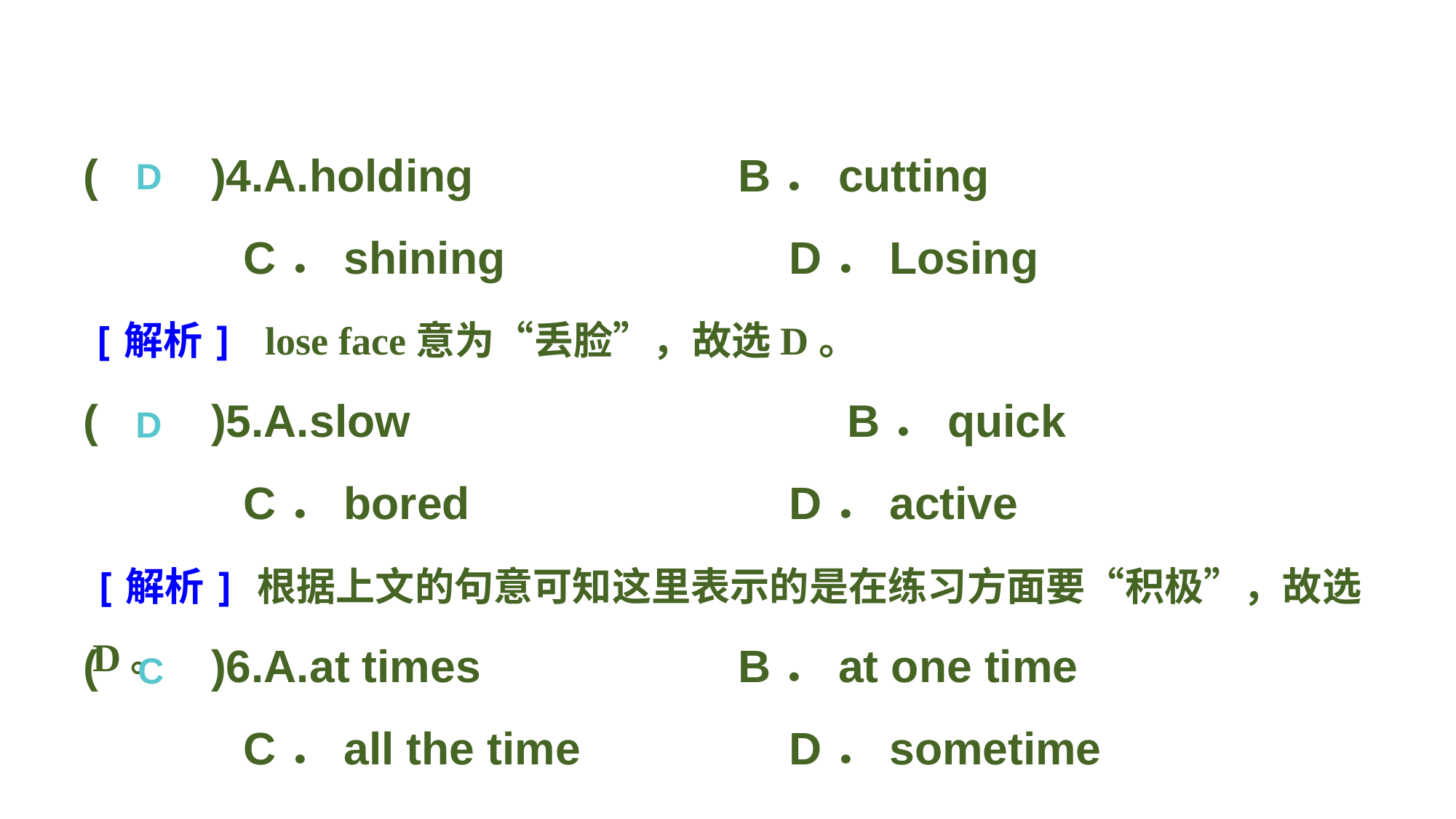

(　　)4.A.holding  			B．cutting
C．shining  			D．Losing

(　　)5.A.slow  				B．quick
C．bored  			D．active

(　　)6.A.at times  			B．at one time
C．all the time  		D．sometime

D
[解析]   lose face意为“丢脸”，故选D。
D
[解析] 根据上文的句意可知这里表示的是在练习方面要“积极”，故选D。
C